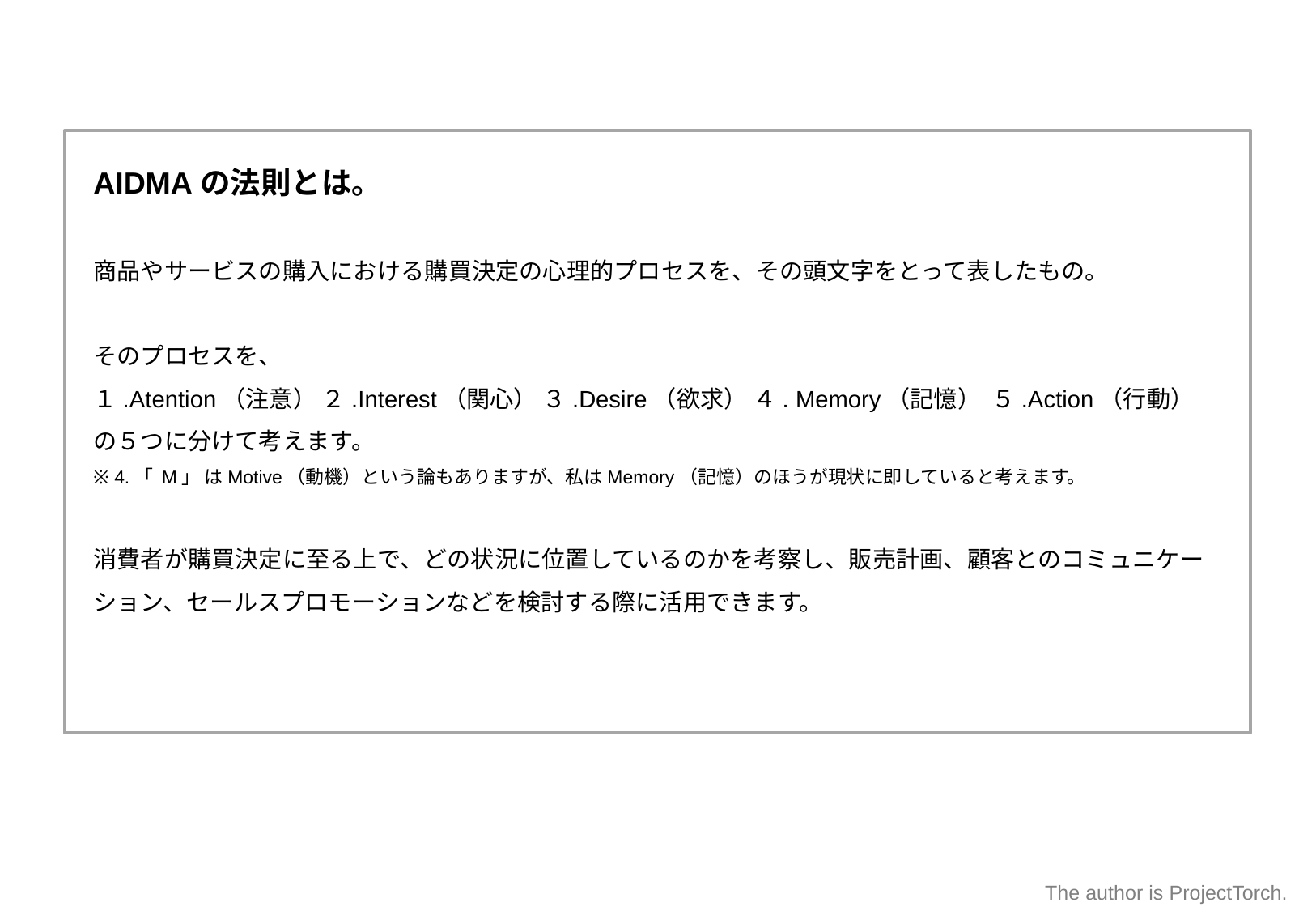

AIDMAの法則とは。

商品やサービスの購入における購買決定の心理的プロセスを、その頭文字をとって表したもの。

そのプロセスを、
１.Atention（注意） ２.Interest（関心） ３.Desire（欲求） ４. Memory（記憶）  ５.Action（行動）
の５つに分けて考えます。
※ 4.「 M」 はMotive（動機）という論もありますが、私はMemory（記憶）のほうが現状に即していると考えます。

消費者が購買決定に至る上で、どの状況に位置しているのかを考察し、販売計画、顧客とのコミュニケーション、セールスプロモーションなどを検討する際に活用できます。